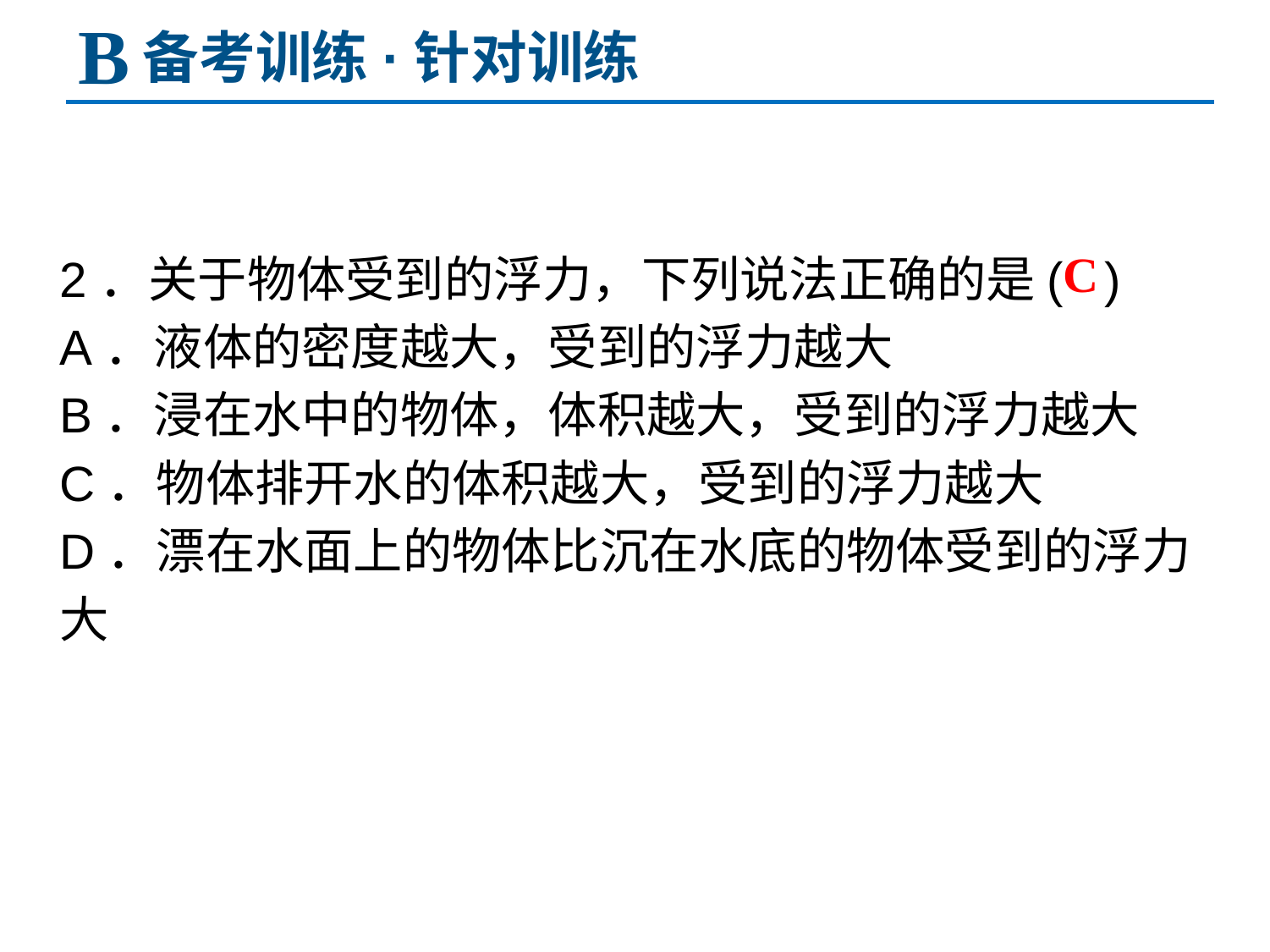

B
备考训练·针对训练

2．关于物体受到的浮力，下列说法正确的是(   )
A．液体的密度越大，受到的浮力越大
B．浸在水中的物体，体积越大，受到的浮力越大
C．物体排开水的体积越大，受到的浮力越大
D．漂在水面上的物体比沉在水底的物体受到的浮力大

C